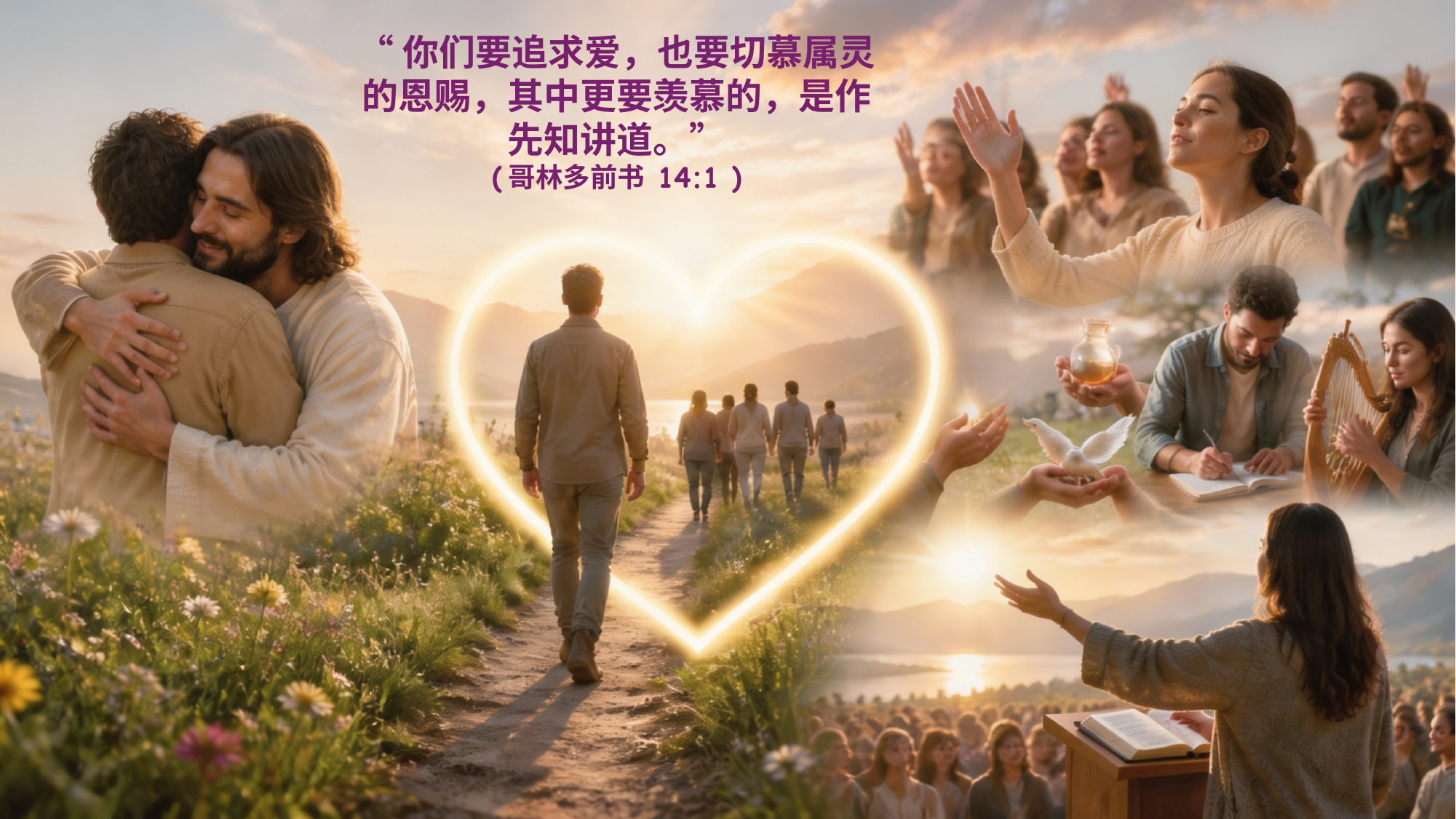

“你们要追求爱，也要切慕属灵的恩赐，其中更要羡慕的，是作先知讲道。”
(哥林多前书 14:1 )